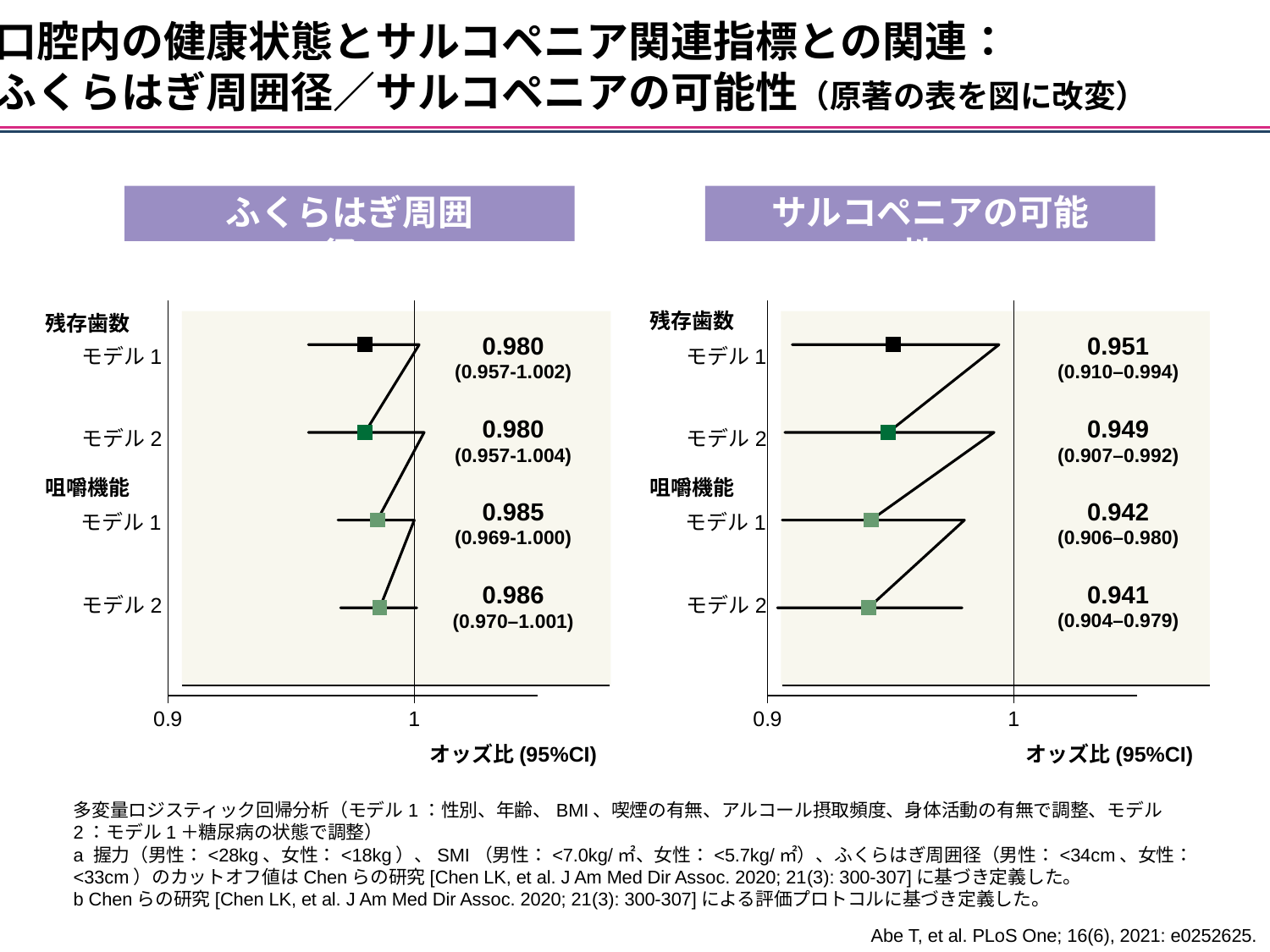

口腔内の健康状態とサルコペニア関連指標との関連：
ふくらはぎ周囲径／サルコペニアの可能性（原著の表を図に改変）
ふくらはぎ周囲径a

サルコペニアの可能性b

### Chart

| Category | Y の値 |
|---|---|

### Chart

| Category | Y の値 |
|---|---|
残存歯数
残存歯数

0.980
(0.957-1.002)
0.951
(0.910–0.994)
モデル1
モデル1
0.980
(0.957-1.004)
0.949
(0.907–0.992)
モデル2
モデル2
咀嚼機能
咀嚼機能
0.985
(0.969-1.000)
0.942
(0.906–0.980)
モデル1
モデル1
0.941
(0.904–0.979)
0.986
(0.970–1.001)
モデル2
モデル2
オッズ比(95%CI)
オッズ比(95%CI)
多変量ロジスティック回帰分析（モデル1：性別、年齢、BMI、喫煙の有無、アルコール摂取頻度、身体活動の有無で調整、モデル2：モデル1＋糖尿病の状態で調整）
a 握力（男性：<28kg、女性：<18kg）、SMI（男性：<7.0kg/㎡、女性：<5.7kg/㎡）、ふくらはぎ周囲径（男性：<34cm、女性：<33cm）のカットオフ値はChenらの研究[Chen LK, et al. J Am Med Dir Assoc. 2020; 21(3): 300-307]に基づき定義した。
b Chenらの研究[Chen LK, et al. J Am Med Dir Assoc. 2020; 21(3): 300-307]による評価プロトコルに基づき定義した。
Abe T, et al. PLoS One; 16(6), 2021: e0252625.